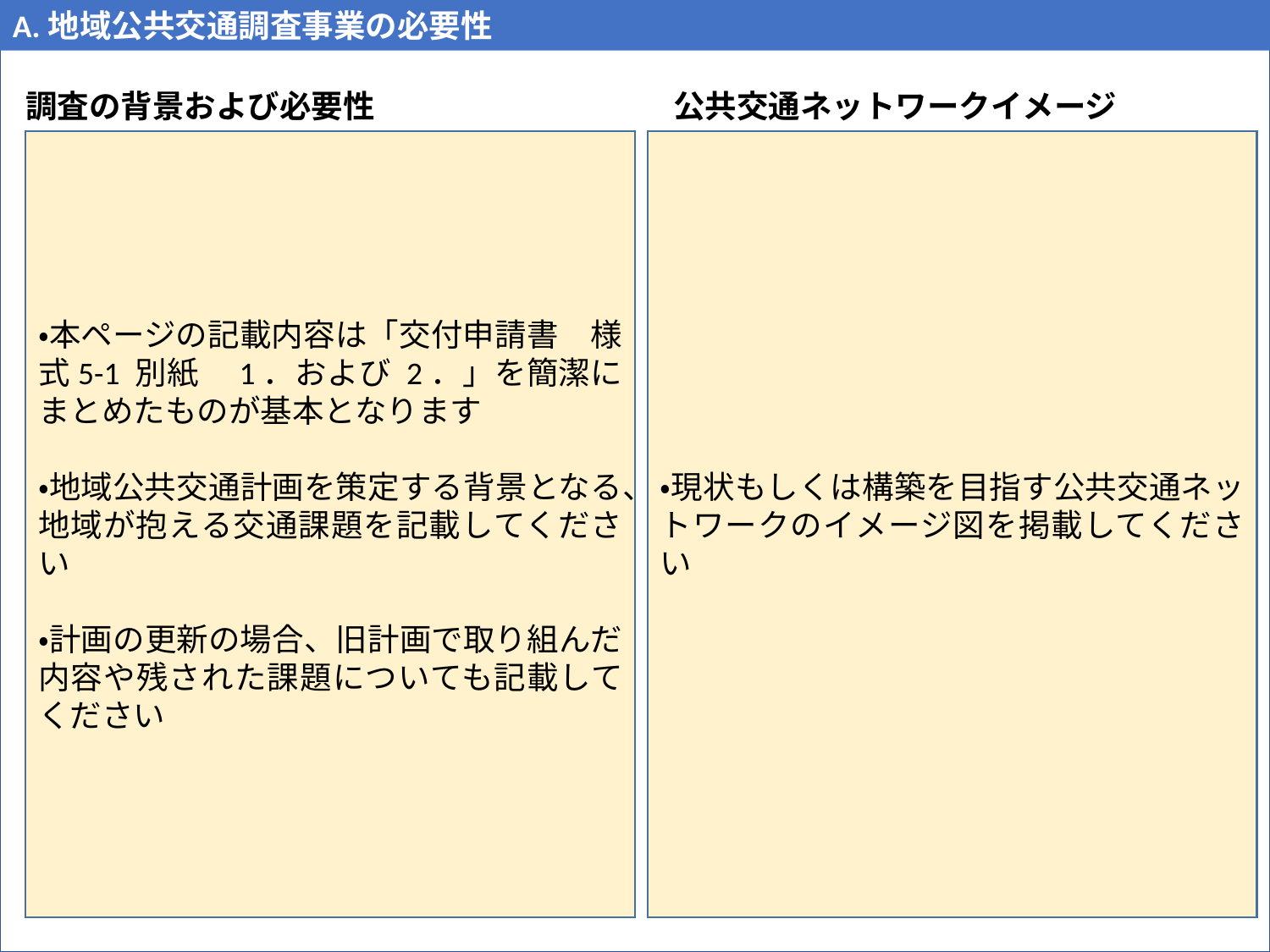

A.地域公共交通調査事業の必要性
15
調査の背景および必要性
公共交通ネットワークイメージ
・本ページの記載内容は「交付申請書　様式5-1 別紙　1．および 2．」を簡潔にまとめたものが基本となります

・地域公共交通計画を策定する背景となる、地域が抱える交通課題を記載してください

・計画の更新の場合、旧計画で取り組んだ内容や残された課題についても記載してください
・現状もしくは構築を目指す公共交通ネットワークのイメージ図を掲載してください